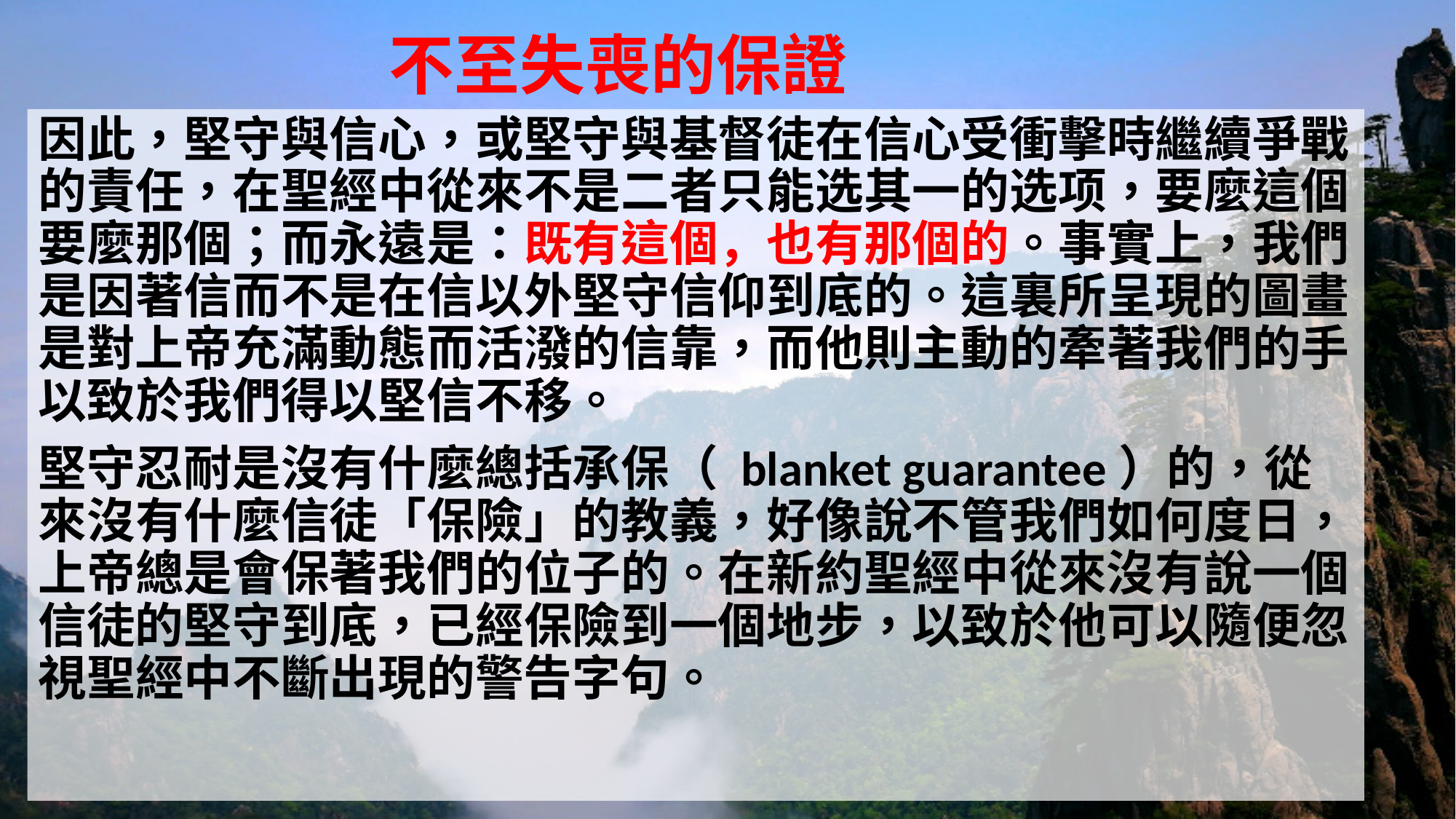

# 不至失喪的保證
因此，堅守與信心，或堅守與基督徒在信心受衝擊時繼續爭戰的責任，在聖經中從來不是二者只能选其一的选项，要麼這個要麼那個；而永遠是：既有這個，也有那個的。事實上，我們是因著信而不是在信以外堅守信仰到底的。這裏所呈現的圖畫是對上帝充滿動態而活潑的信靠，而他則主動的牽著我們的手，以致於我們得以堅信不移。
堅守忍耐是沒有什麼總括承保（ blanket guarantee）的，從來沒有什麼信徒「保險」的教義，好像說不管我們如何度日，上帝總是會保著我們的位子的。在新約聖經中從來沒有說一個信徒的堅守到底，已經保險到一個地步，以致於他可以隨便忽視聖經中不斷出現的警告字句。